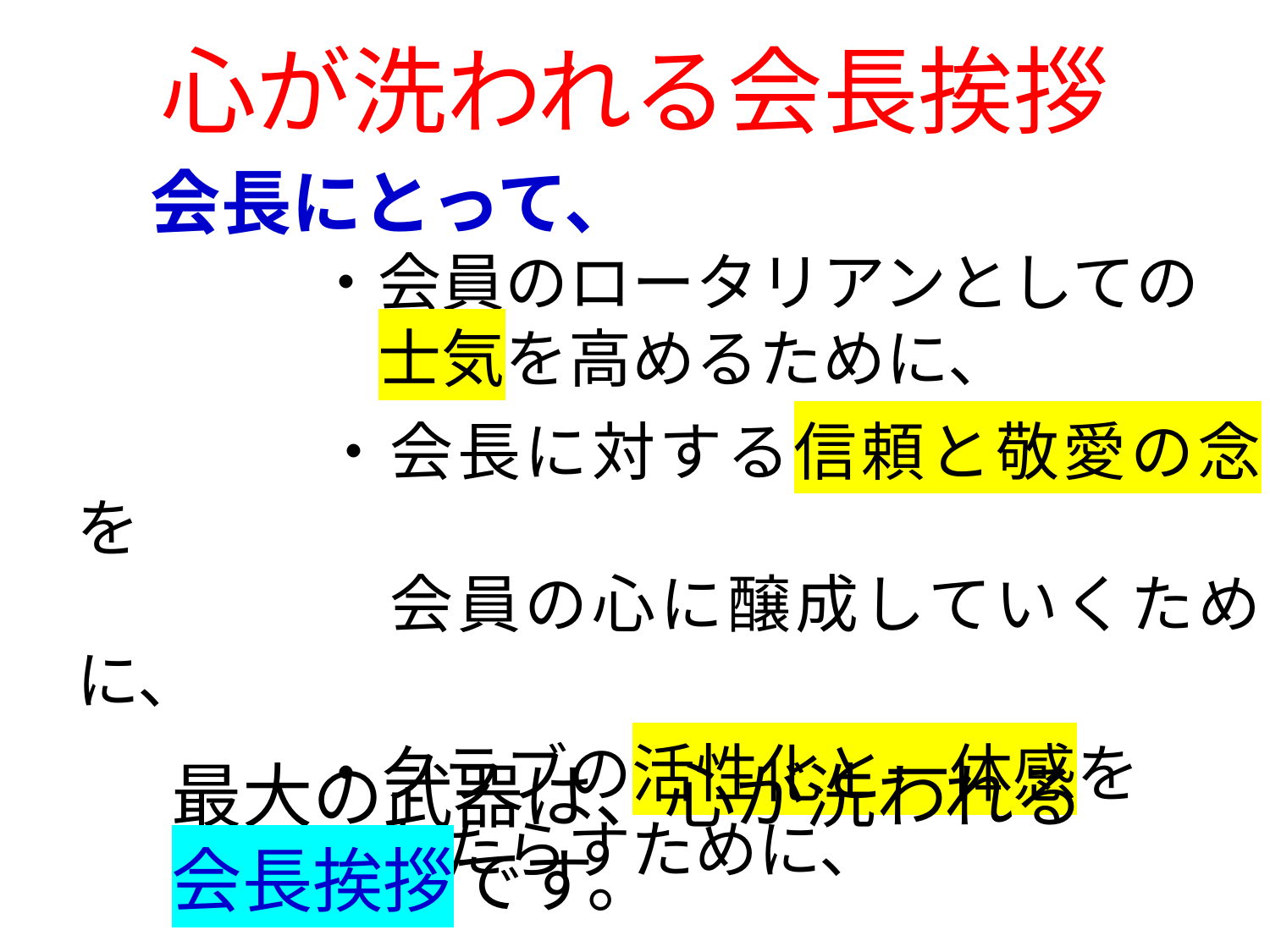

心が洗われる会長挨拶
会長にとって、
　　・会員のロータリアンとしての
　　　士気を高めるために、

　　・会長に対する信頼と敬愛の念を
　　　会員の心に醸成していくために、

　　・クラブの活性化と一体感を
　　　もたらすために、
最大の武器は、心が洗われる
会長挨拶です。